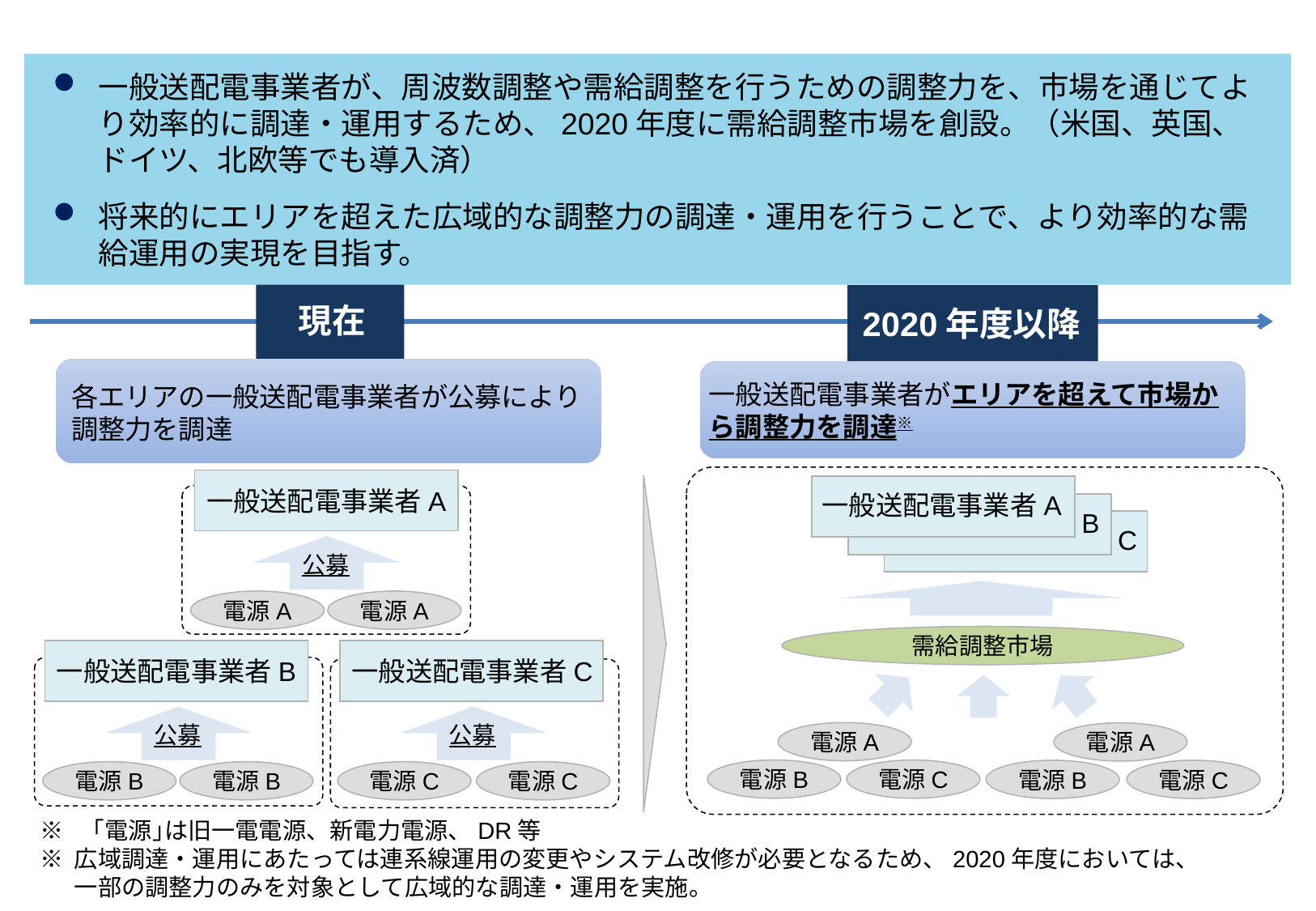

需給調整市場
一般送配電事業者が、周波数調整や需給調整を行うための調整力を、市場を通じてより効率的に調達・運用するため、2020年度に需給調整市場を創設。（米国、英国、ドイツ、北欧等でも導入済）
将来的にエリアを超えた広域的な調整力の調達・運用を行うことで、より効率的な需給運用の実現を目指す。

現在

2020年度以降

各エリアの一般送配電事業者が公募により調整力を調達

一般送配電事業者がエリアを超えて市場から調整力を調達※

一般送配電事業者A

公募
電源A
電源A

一般送配電事業者B

公募
電源B
電源B

一般送配電事業者C

公募
電源C
電源C

一般送配電事業者A

一般送配電事業者B

一般送配電事業者C

需給調整市場

電源A
電源A
電源B
電源C
電源B
電源C
※　｢電源｣は旧一電電源、新電力電源、DR等
※  広域調達・運用にあたっては連系線運用の変更やシステム改修が必要となるため、2020年度においては、
　  一部の調整力のみを対象として広域的な調達・運用を実施。